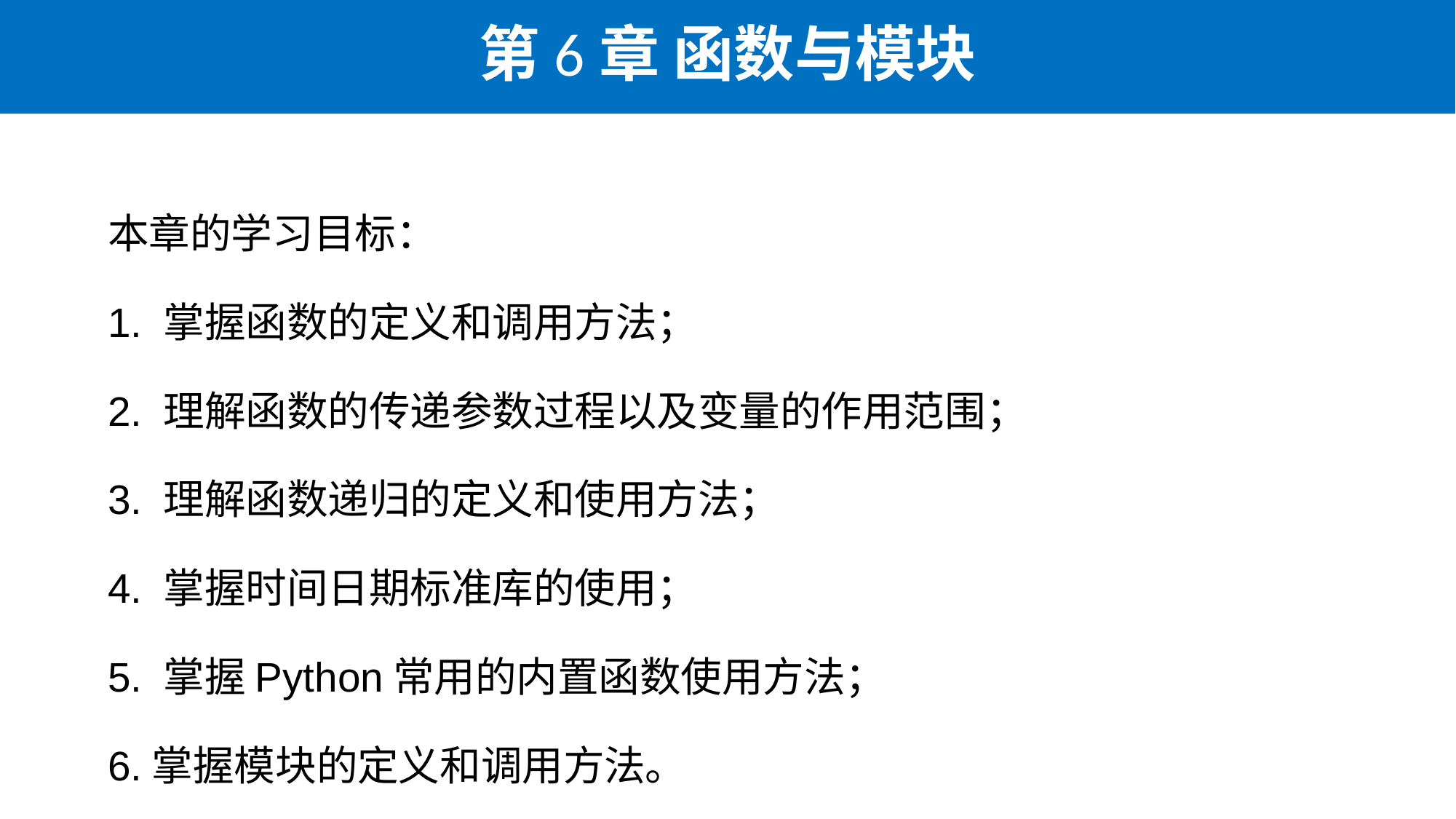

# 第6章 函数与模块
本章的学习目标：
1. 掌握函数的定义和调用方法；
2. 理解函数的传递参数过程以及变量的作用范围；
3. 理解函数递归的定义和使用方法；
4. 掌握时间日期标准库的使用；
5. 掌握Python常用的内置函数使用方法；
6.掌握模块的定义和调用方法。